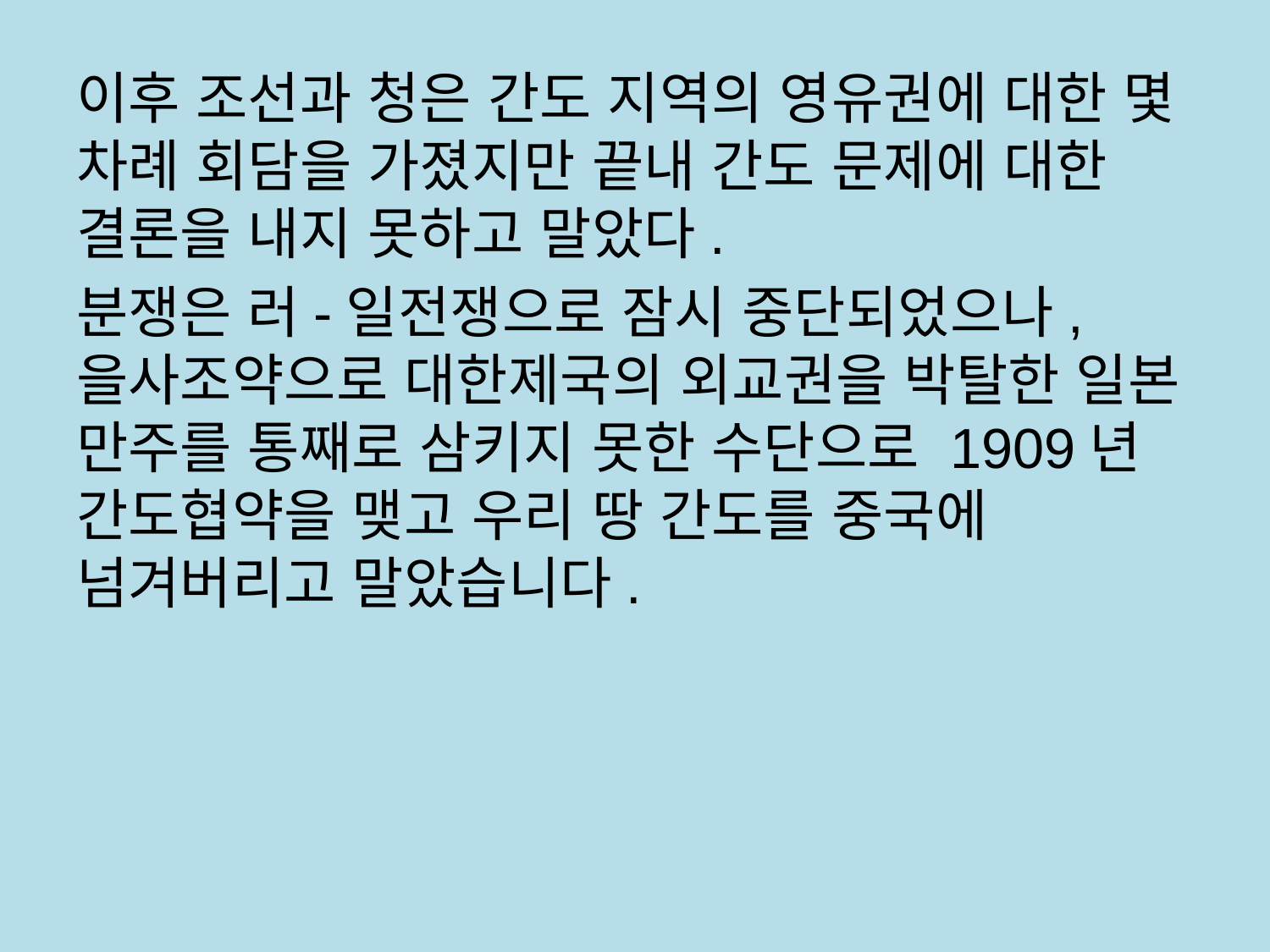

이후 조선과 청은 간도 지역의 영유권에 대한 몇 차례 회담을 가졌지만 끝내 간도 문제에 대한 결론을 내지 못하고 말았다.
분쟁은 러-일전쟁으로 잠시 중단되었으나, 을사조약으로 대한제국의 외교권을 박탈한 일본 만주를 통째로 삼키지 못한 수단으로 1909년 간도협약을 맺고 우리 땅 간도를 중국에 넘겨버리고 말았습니다.